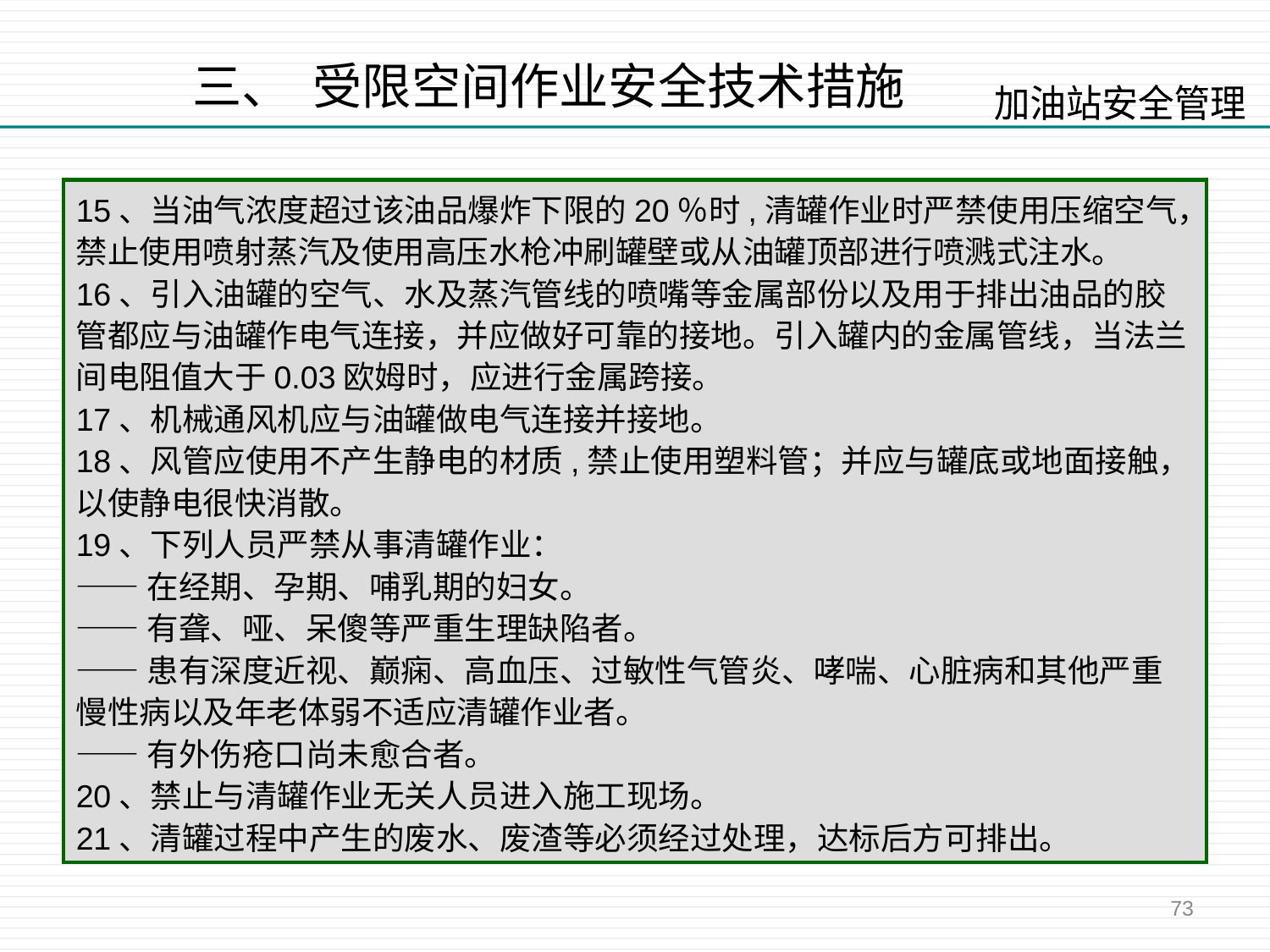

三、  受限空间作业安全技术措施
15、当油气浓度超过该油品爆炸下限的20％时,清罐作业时严禁使用压缩空气，禁止使用喷射蒸汽及使用高压水枪冲刷罐壁或从油罐顶部进行喷溅式注水。
16、引入油罐的空气、水及蒸汽管线的喷嘴等金属部份以及用于排出油品的胶管都应与油罐作电气连接，并应做好可靠的接地。引入罐内的金属管线，当法兰间电阻值大于0.03欧姆时，应进行金属跨接。
17、机械通风机应与油罐做电气连接并接地。
18、风管应使用不产生静电的材质,禁止使用塑料管；并应与罐底或地面接触，以使静电很快消散。
19、下列人员严禁从事清罐作业：
——在经期、孕期、哺乳期的妇女。
——有聋、哑、呆傻等严重生理缺陷者。
——患有深度近视、巅痫、高血压、过敏性气管炎、哮喘、心脏病和其他严重慢性病以及年老体弱不适应清罐作业者。
——有外伤疮口尚未愈合者。
20、禁止与清罐作业无关人员进入施工现场。
21、清罐过程中产生的废水、废渣等必须经过处理，达标后方可排出。
73